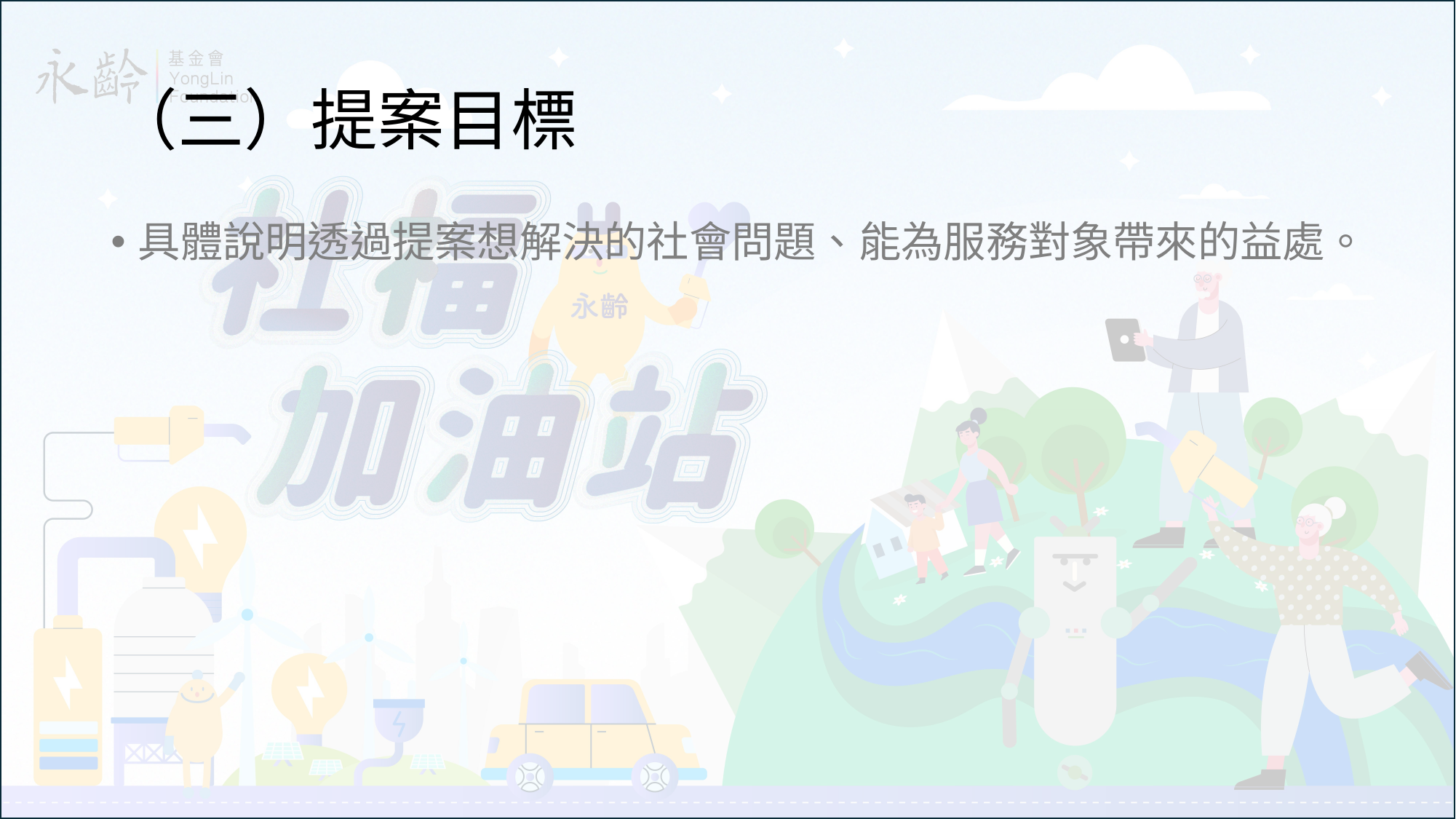

# （三）提案目標
具體說明透過提案想解決的社會問題、能為服務對象帶來的益處。